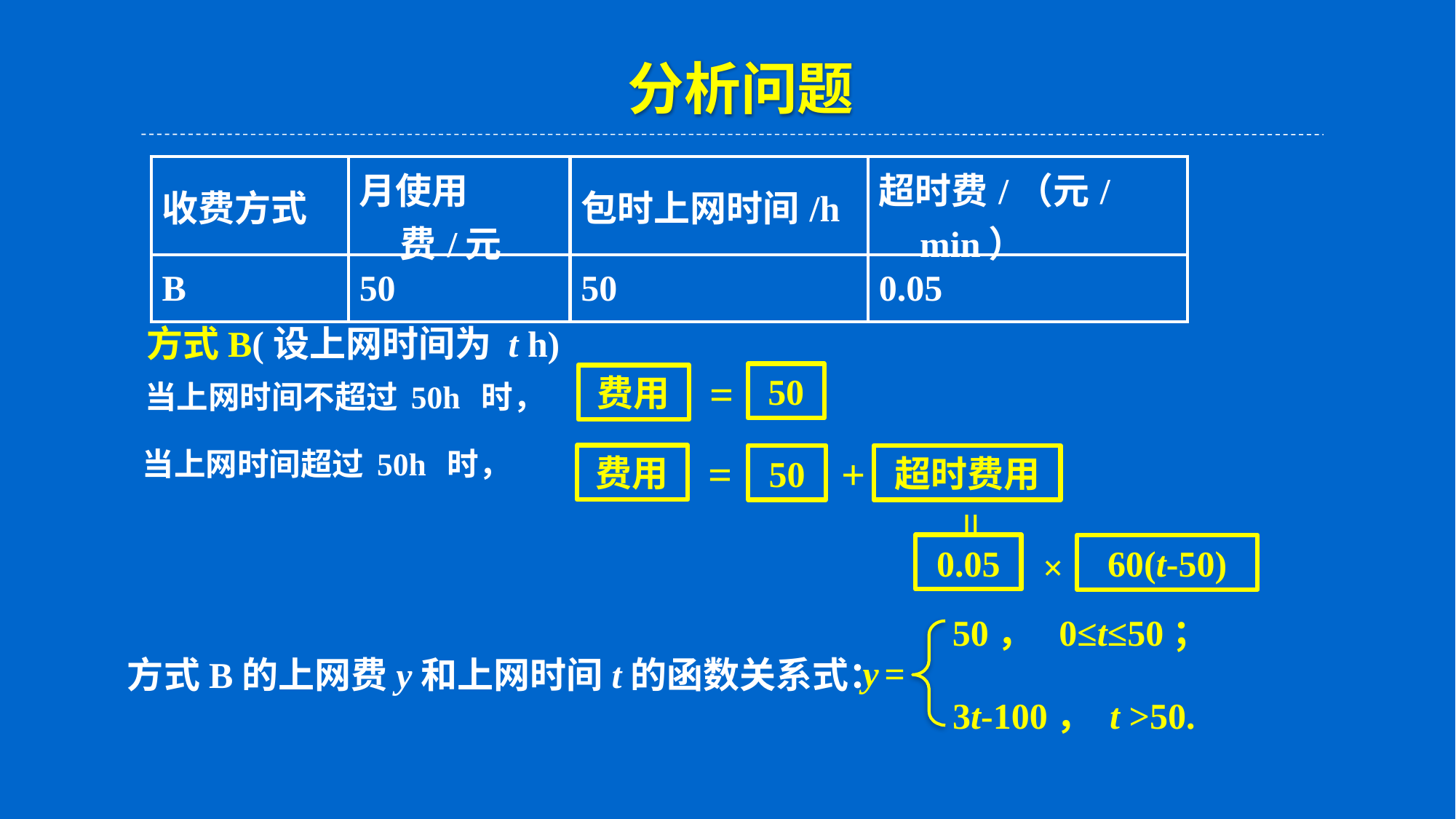

分析问题

| 收费方式 | 月使用费/元 | 包时上网时间/h | 超时费/（元/min） |
| --- | --- | --- | --- |
| B | 50 | 50 | 0.05 |
方式B(设上网时间为 t h)

=
50
费用
当上网时间不超过50h 时，
当上网时间超过50h 时，
+
超时费用
=
费用
50
=
0.05
60(t-50)
×
50，  0≤t≤50；
3t-100， t >50.
y =

方式B的上网费y和上网时间t的函数关系式：